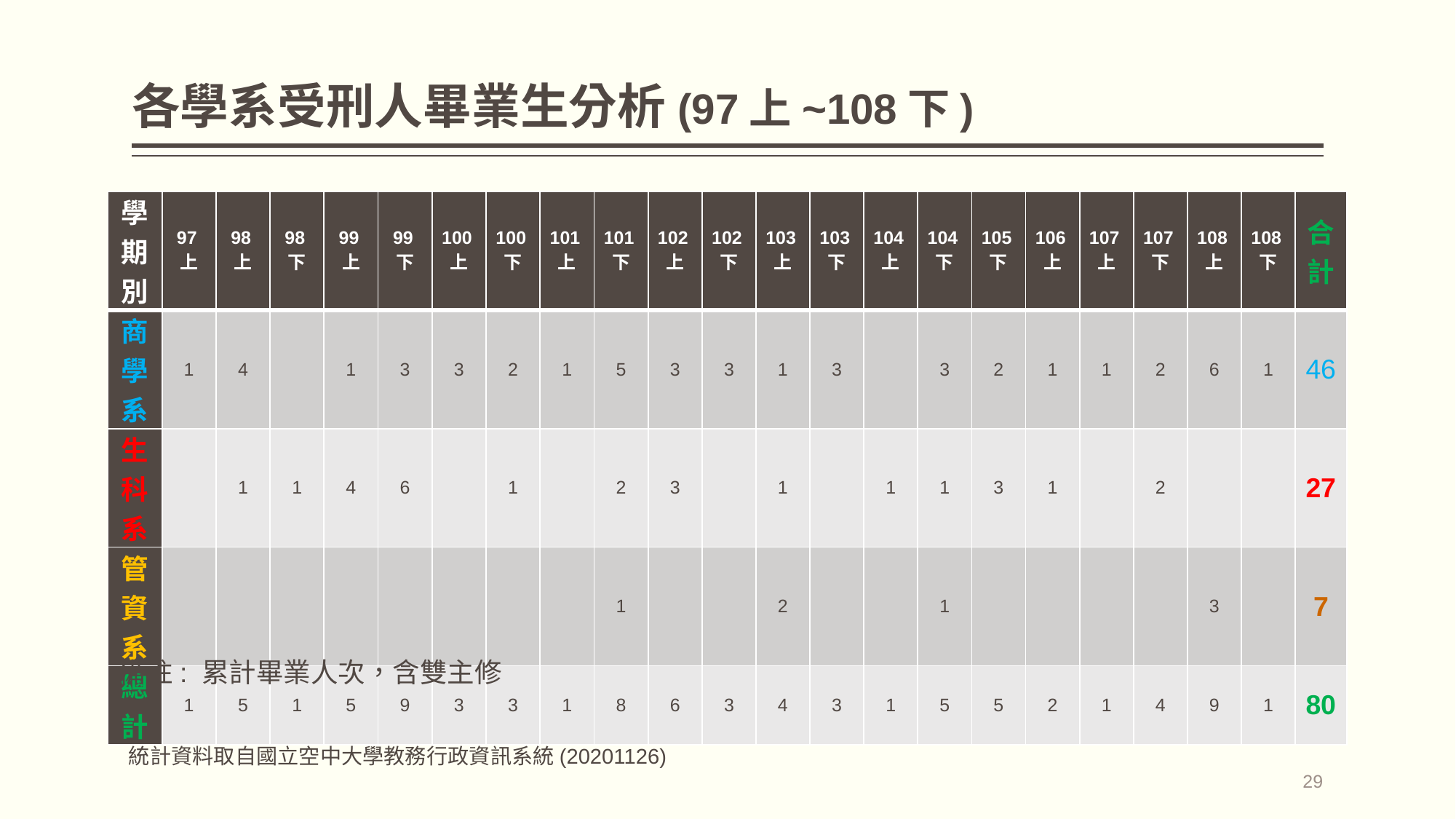

# 各學系受刑人畢業生分析(97上~108下)
| 學期別 | 97上 | 98上 | 98下 | 99上 | 99下 | 100上 | 100下 | 101上 | 101下 | 102上 | 102下 | 103上 | 103下 | 104上 | 104下 | 105下 | 106上 | 107上 | 107下 | 108上 | 108下 | 合計 |
| --- | --- | --- | --- | --- | --- | --- | --- | --- | --- | --- | --- | --- | --- | --- | --- | --- | --- | --- | --- | --- | --- | --- |
| 商學系 | 1 | 4 |  | 1 | 3 | 3 | 2 | 1 | 5 | 3 | 3 | 1 | 3 |  | 3 | 2 | 1 | 1 | 2 | 6 | 1 | 46 |
| 生科系 |  | 1 | 1 | 4 | 6 |  | 1 |  | 2 | 3 |  | 1 |  | 1 | 1 | 3 | 1 |  | 2 |  |  | 27 |
| 管資系 |  |  |  |  |  |  |  |  | 1 |  |  | 2 |  |  | 1 |  |  |  |  | 3 |  | 7 |
| 總計 | 1 | 5 | 1 | 5 | 9 | 3 | 3 | 1 | 8 | 6 | 3 | 4 | 3 | 1 | 5 | 5 | 2 | 1 | 4 | 9 | 1 | 80 |
備註: 累計畢業人次，含雙主修
統計資料取自國立空中大學教務行政資訊系統(20201126)
29